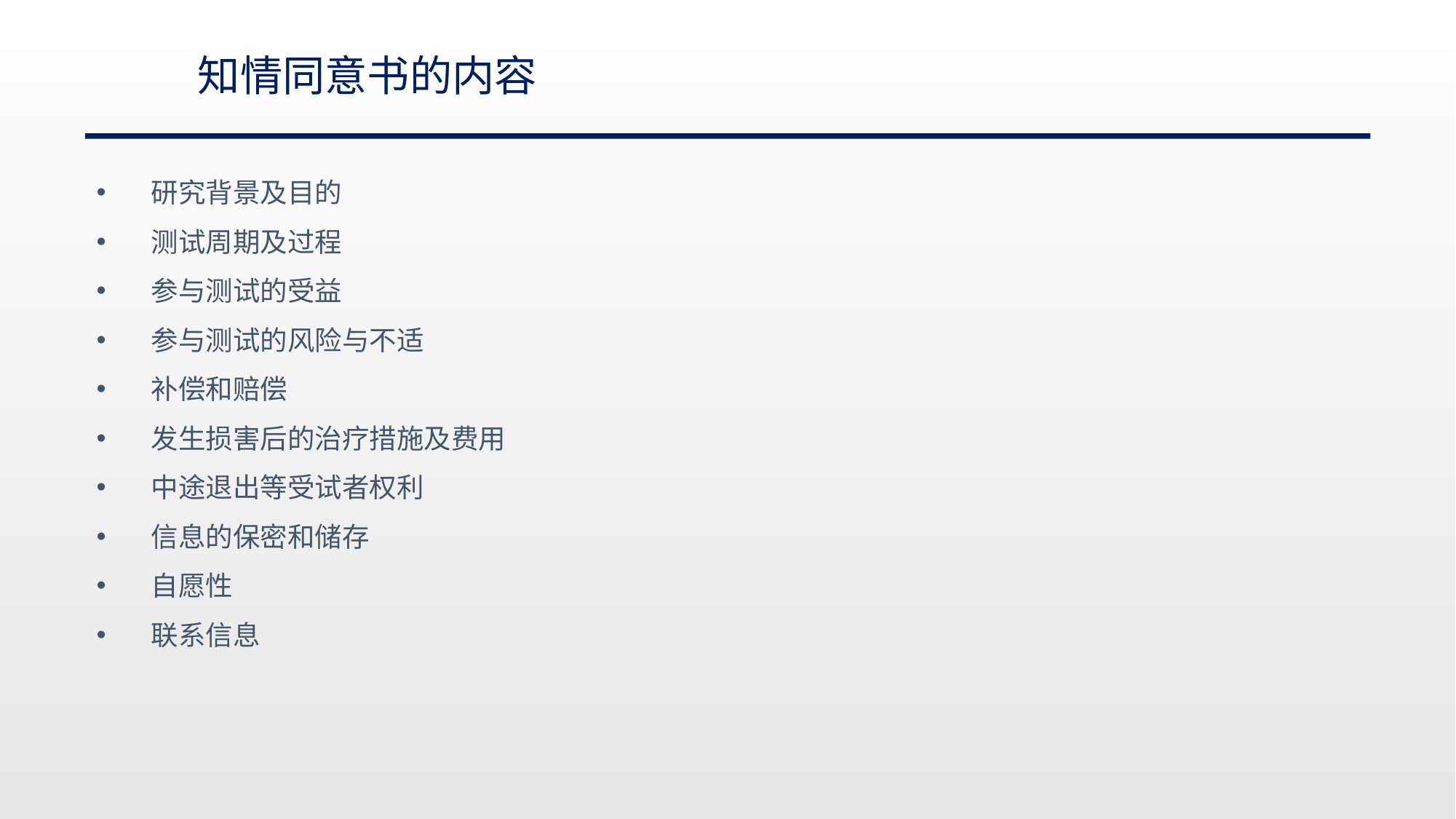

知情同意书的内容

研究背景及目的
测试周期及过程
参与测试的受益
参与测试的风险与不适
补偿和赔偿
发生损害后的治疗措施及费用
中途退出等受试者权利
信息的保密和储存
自愿性
联系信息